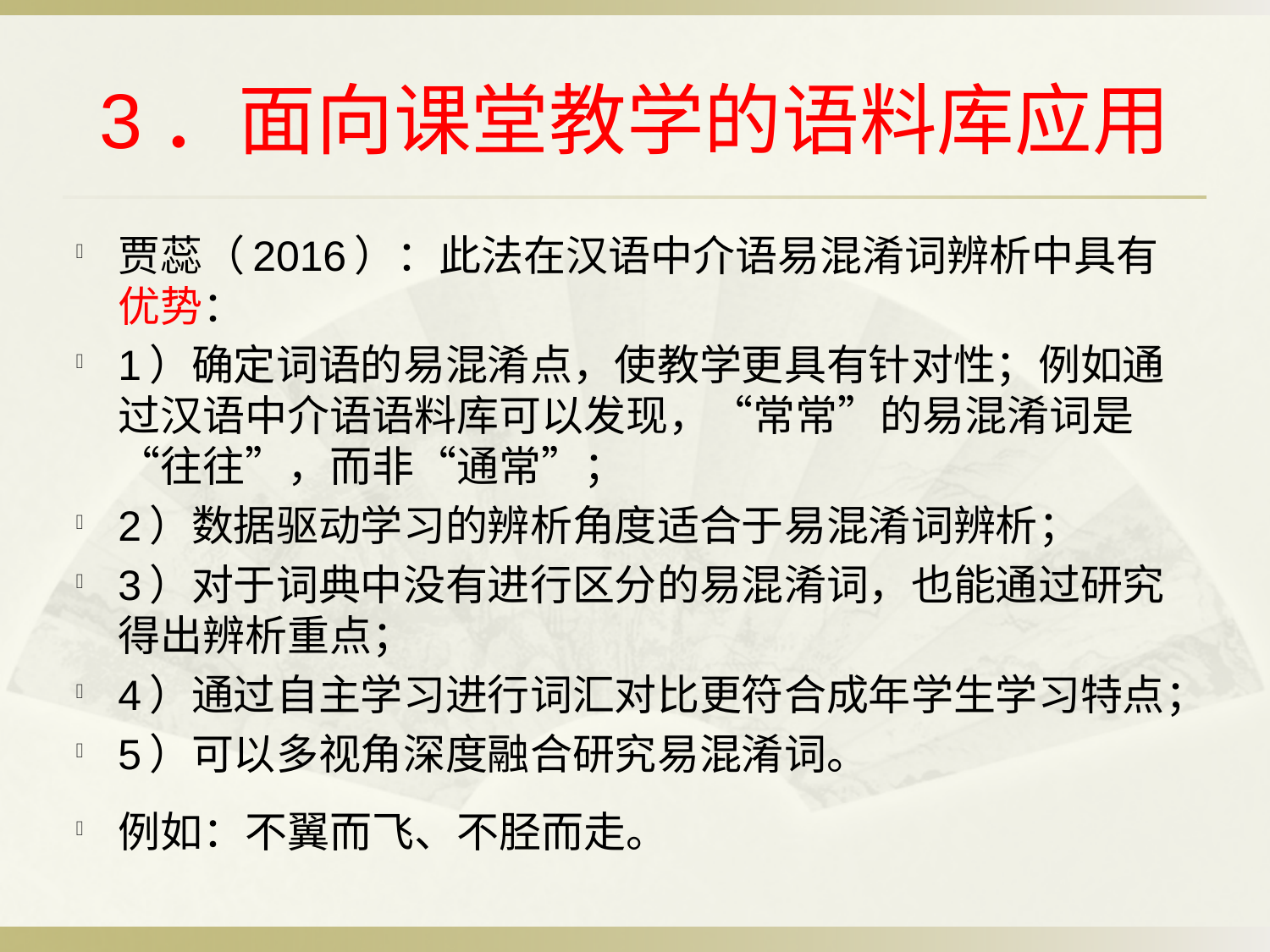

# 3．面向课堂教学的语料库应用
贾蕊（2016）：此法在汉语中介语易混淆词辨析中具有优势：
1）确定词语的易混淆点，使教学更具有针对性；例如通过汉语中介语语料库可以发现，“常常”的易混淆词是“往往”，而非“通常”；
2）数据驱动学习的辨析角度适合于易混淆词辨析；
3）对于词典中没有进行区分的易混淆词，也能通过研究得出辨析重点；
4）通过自主学习进行词汇对比更符合成年学生学习特点；
5）可以多视角深度融合研究易混淆词。

例如：不翼而飞、不胫而走。